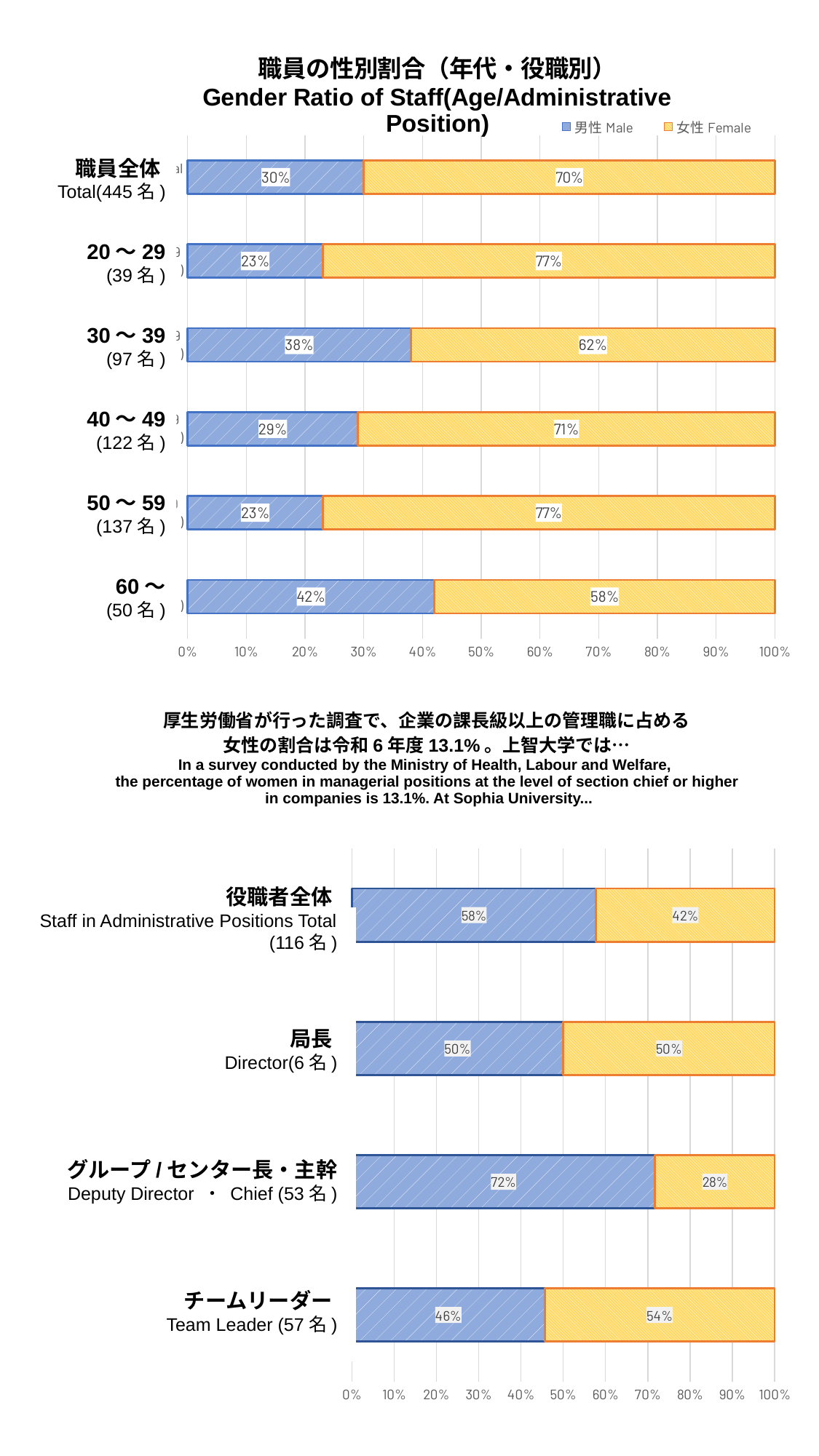

### Chart: 職員の性別割合（年代・役職別）
Gender Ratio of Staff(Age/Administrative Position)

| Category | 男性Male | 女性Female |
|---|---|---|
| 60~
(50名) | 0.42 | 0.58 |
| 50~59
(137名) | 0.23 | 0.77 |
| 40~49
(122名) | 0.29 | 0.71 |
| 30~39
(97名) | 0.38 | 0.62 |
| 20~29
(39名) | 0.23 | 0.77 |
| 職員全体Total
(445名) | 0.3 | 0.7 |
職員全体
Total(445名)
20～29
(39名)
30～39
(97名)
40～49
(122名)
50～59
(137名)
60～
(50名)
厚生労働省が行った調査で、企業の課長級以上の管理職に占める
女性の割合は令和6年度13.1%。上智大学では…
In a survey conducted by the Ministry of Health, Labour and Welfare,
the percentage of women in managerial positions at the level of section chief or higher
 in companies is 13.1%. At Sophia University...

### Chart

| Category | 男性 Male | 女性 Female |
|---|---|---|
| TL | 0.45614035087719296 | 0.543859649122807 |
| 主幹 | 0.7169811320754716 | 0.2830188679245283 |
| 局長 | 0.5 | 0.5 |
| 全体 | 0.5775862068965517 | 0.4224137931034483 |
役職者全体
Staff in Administrative Positions Total (116名)
局長
Director(6名)
グループ/センター長・主幹 Deputy Director ・ Chief (53名)
チームリーダー
Team Leader (57名)